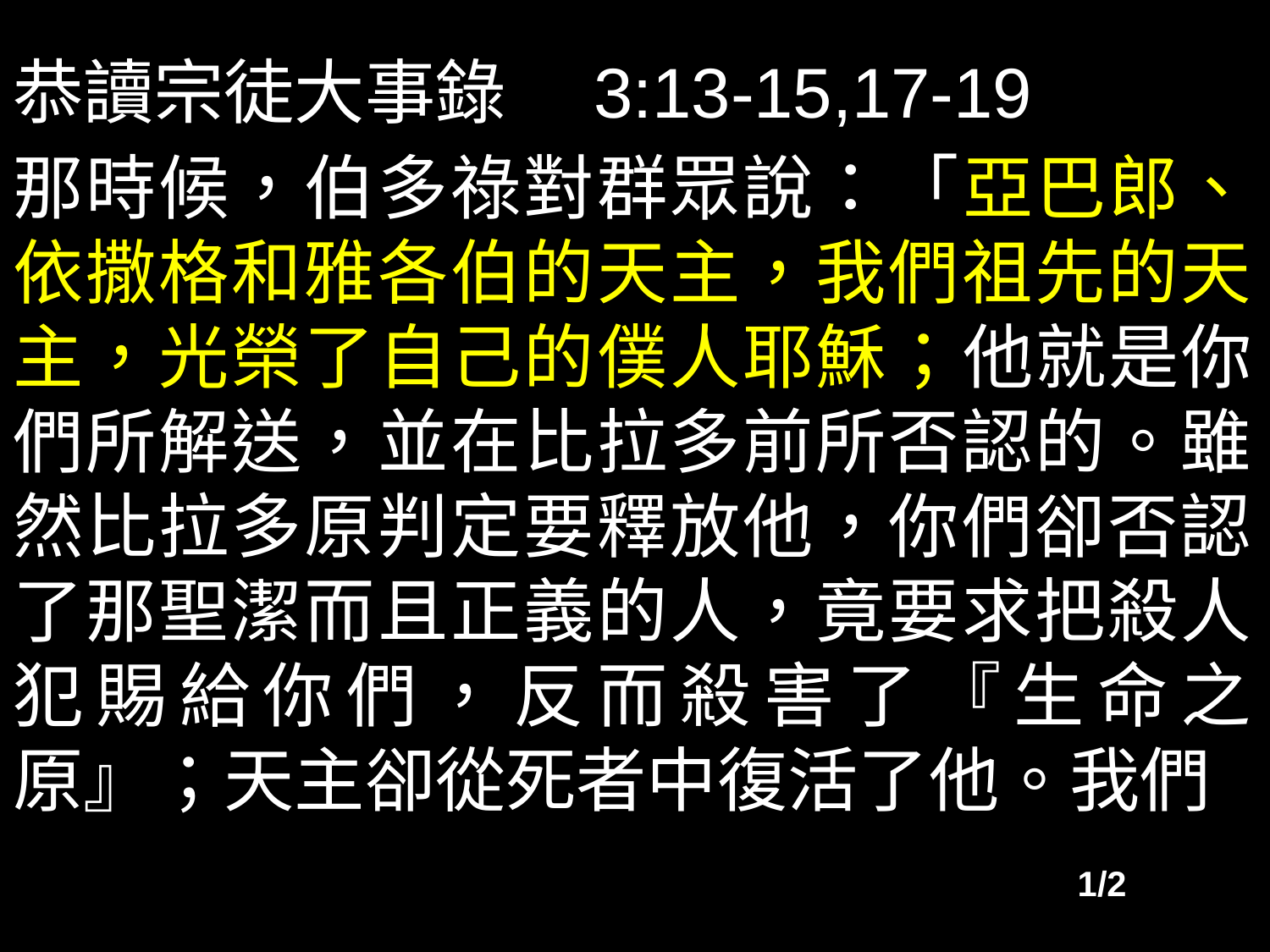

恭讀宗徒大事錄　3:13-15,17-19
那時候，伯多祿對群眾說：「亞巴郎、依撒格和雅各伯的天主，我們祖先的天主，光榮了自己的僕人耶穌；他就是你們所解送，並在比拉多前所否認的。雖然比拉多原判定要釋放他，你們卻否認了那聖潔而且正義的人，竟要求把殺人犯賜給你們，反而殺害了『生命之原』；天主卻從死者中復活了他。我們
1/2